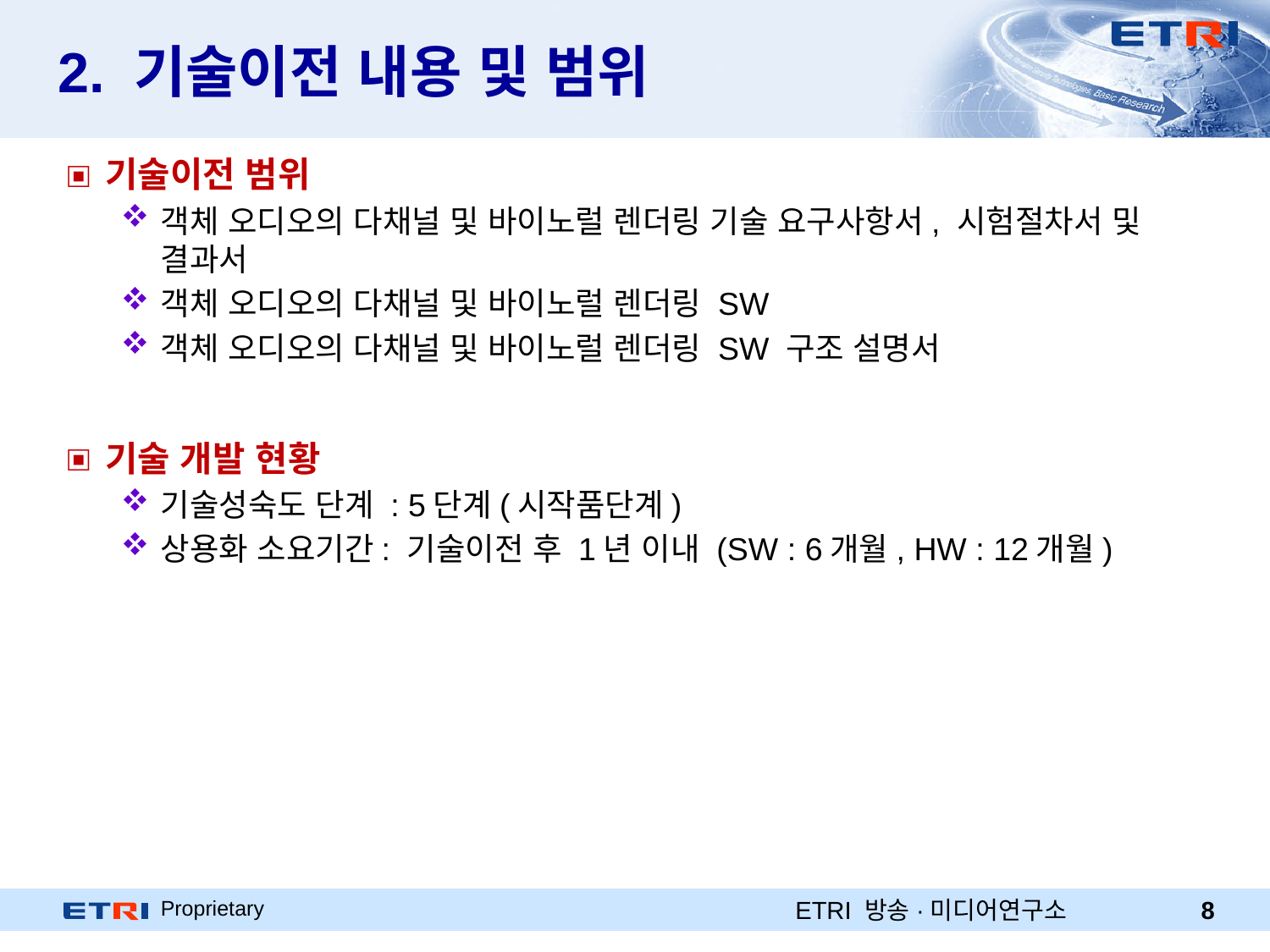

# 2. 기술이전 내용 및 범위
기술이전 범위
객체 오디오의 다채널 및 바이노럴 렌더링 기술 요구사항서, 시험절차서 및 결과서
객체 오디오의 다채널 및 바이노럴 렌더링 SW
객체 오디오의 다채널 및 바이노럴 렌더링 SW 구조 설명서

기술 개발 현황
기술성숙도 단계 : 5단계(시작품단계)
상용화 소요기간: 기술이전 후 1년 이내 (SW : 6개월, HW : 12개월)
ETRI 방송·미디어연구소
8